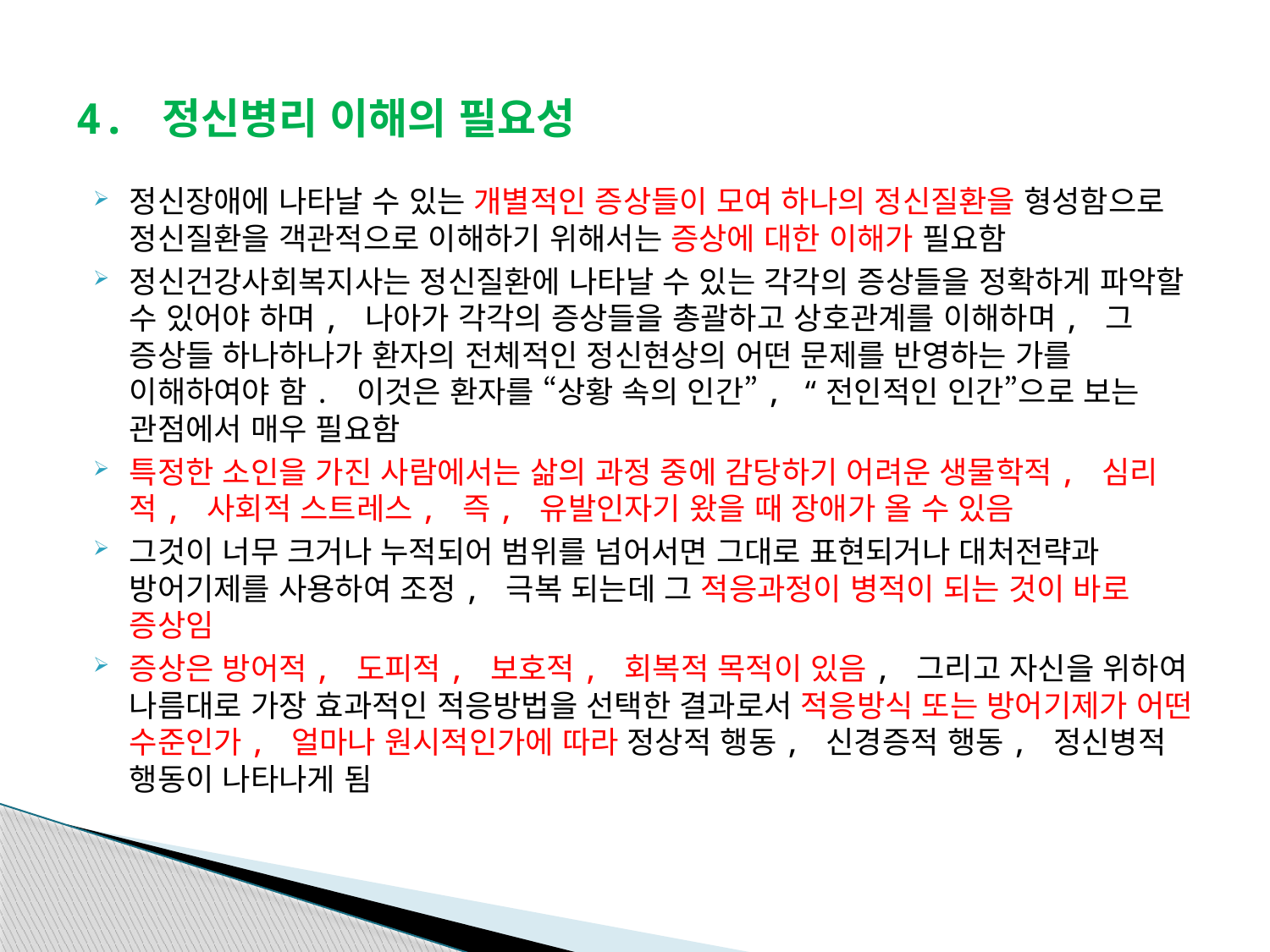

# 4. 정신병리 이해의 필요성
정신장애에 나타날 수 있는 개별적인 증상들이 모여 하나의 정신질환을 형성함으로 정신질환을 객관적으로 이해하기 위해서는 증상에 대한 이해가 필요함
정신건강사회복지사는 정신질환에 나타날 수 있는 각각의 증상들을 정확하게 파악할 수 있어야 하며, 나아가 각각의 증상들을 총괄하고 상호관계를 이해하며, 그 증상들 하나하나가 환자의 전체적인 정신현상의 어떤 문제를 반영하는 가를 이해하여야 함. 이것은 환자를 “상황 속의 인간”, “전인적인 인간”으로 보는 관점에서 매우 필요함
특정한 소인을 가진 사람에서는 삶의 과정 중에 감당하기 어려운 생물학적, 심리적, 사회적 스트레스, 즉, 유발인자기 왔을 때 장애가 올 수 있음
그것이 너무 크거나 누적되어 범위를 넘어서면 그대로 표현되거나 대처전략과 방어기제를 사용하여 조정, 극복 되는데 그 적응과정이 병적이 되는 것이 바로 증상임
증상은 방어적, 도피적, 보호적, 회복적 목적이 있음, 그리고 자신을 위하여 나름대로 가장 효과적인 적응방법을 선택한 결과로서 적응방식 또는 방어기제가 어떤 수준인가, 얼마나 원시적인가에 따라 정상적 행동, 신경증적 행동, 정신병적 행동이 나타나게 됨